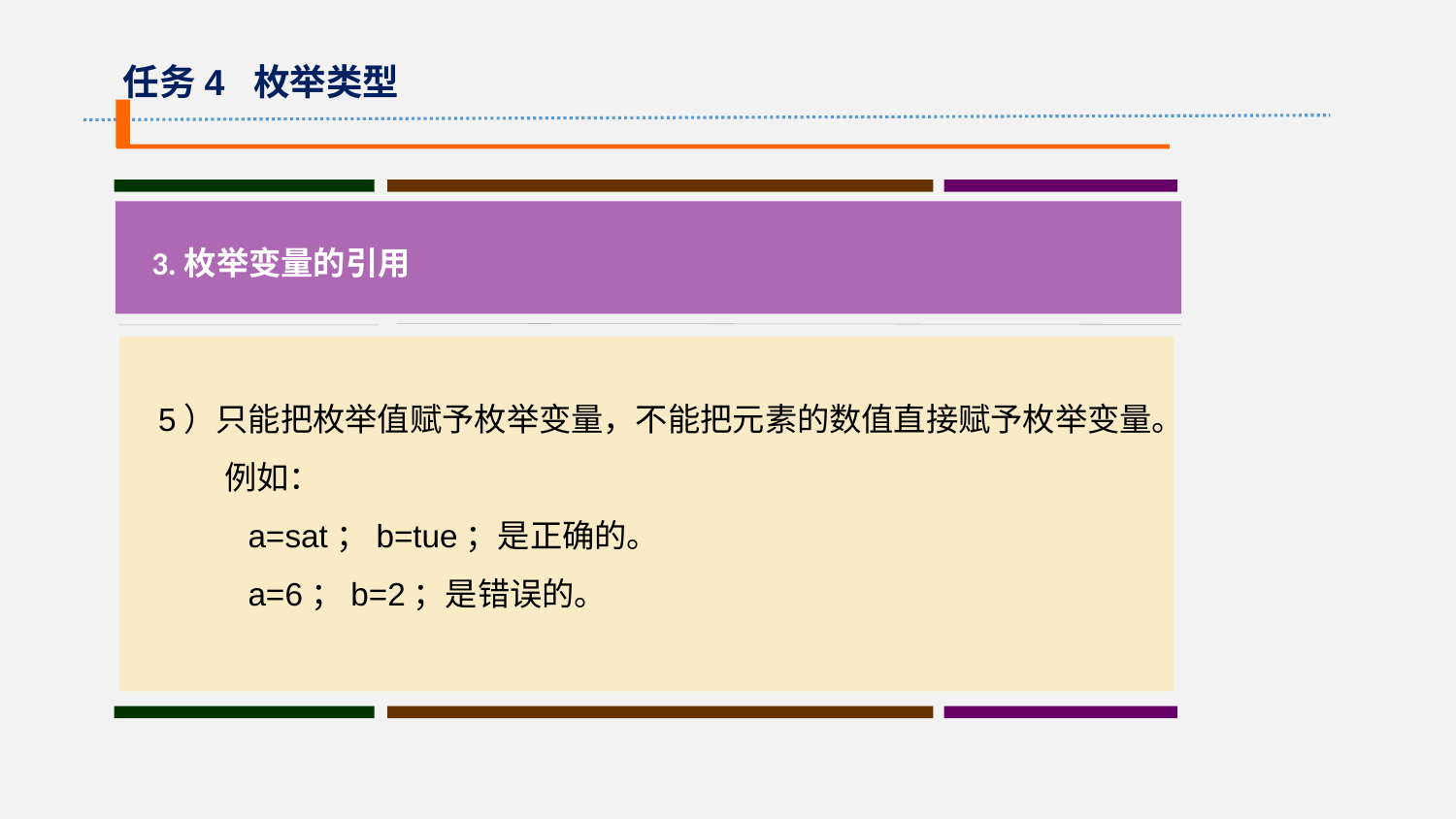

任务4  枚举类型

3.枚举变量的引用

5）只能把枚举值赋予枚举变量，不能把元素的数值直接赋予枚举变量。
        例如：
          a=sat；b=tue；是正确的。
          a=6；b=2；是错误的。